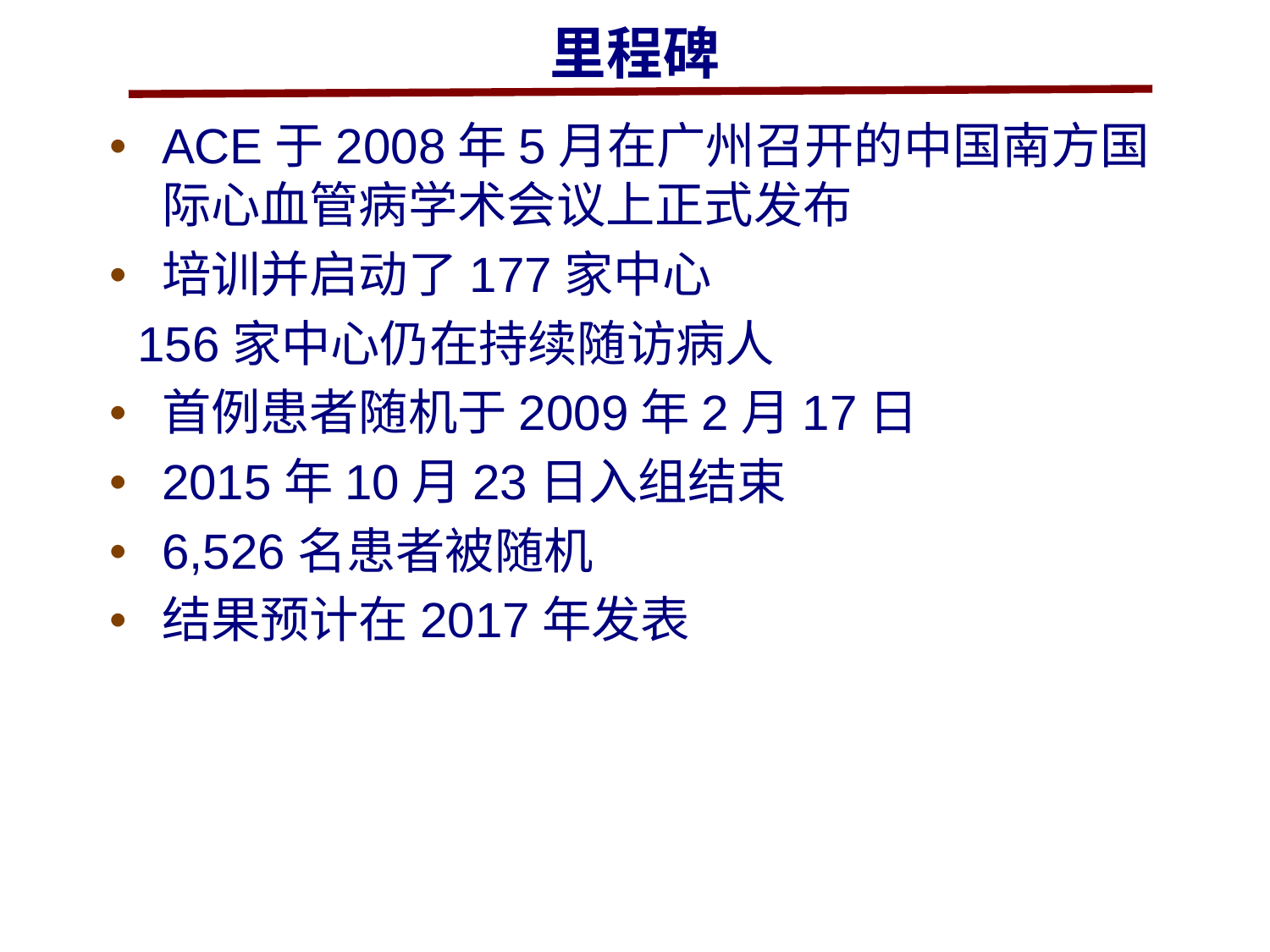

# 里程碑

ACE于2008年5月在广州召开的中国南方国际心血管病学术会议上正式发布
培训并启动了177家中心
  156家中心仍在持续随访病人
首例患者随机于2009年2月17日
2015年10月23日入组结束
6,526名患者被随机
结果预计在2017年发表